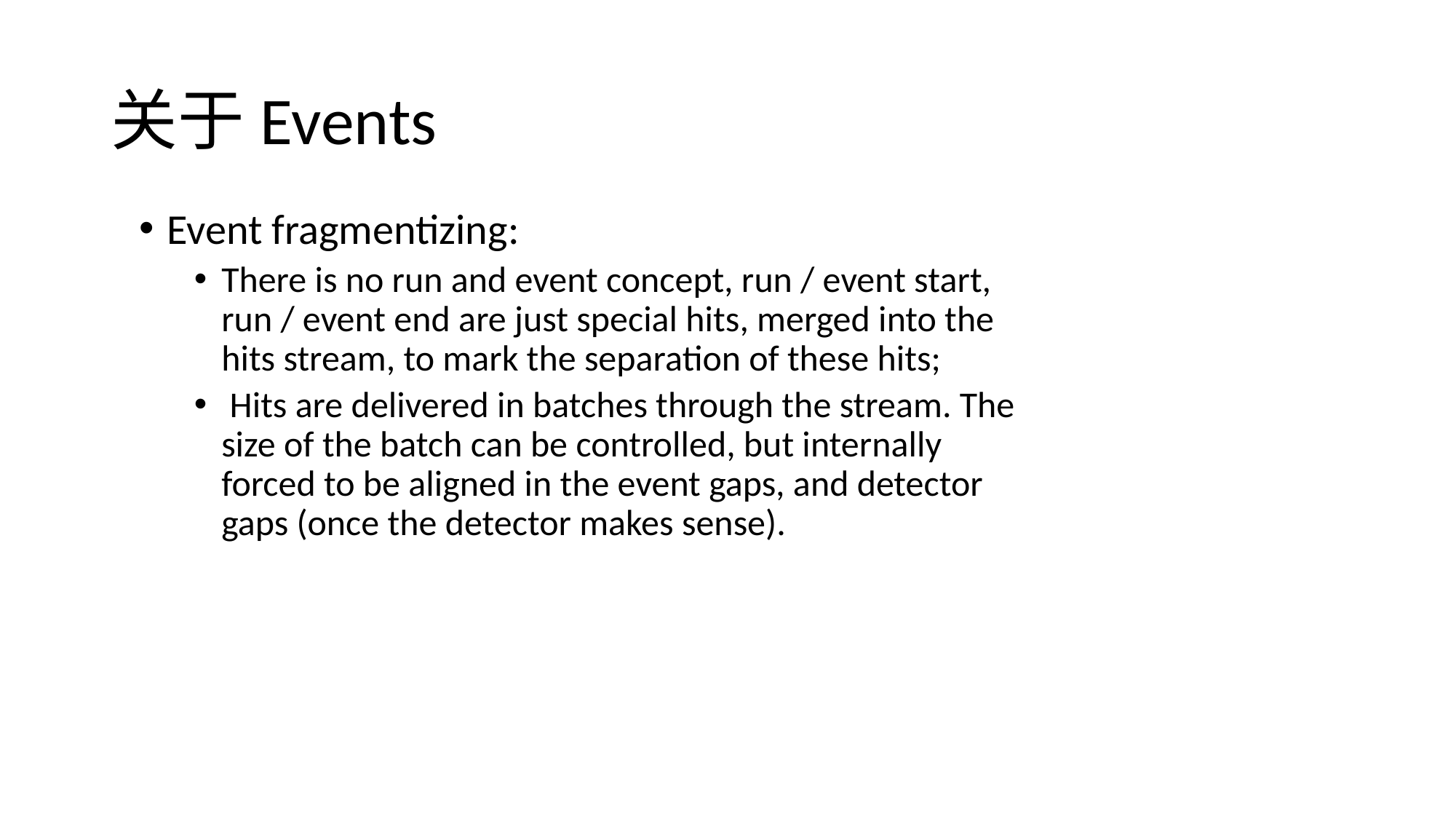

# 关于Events
Event fragmentizing:
There is no run and event concept, run / event start, run / event end are just special hits, merged into the hits stream, to mark the separation of these hits;
 Hits are delivered in batches through the stream. The size of the batch can be controlled, but internally forced to be aligned in the event gaps, and detector gaps (once the detector makes sense).